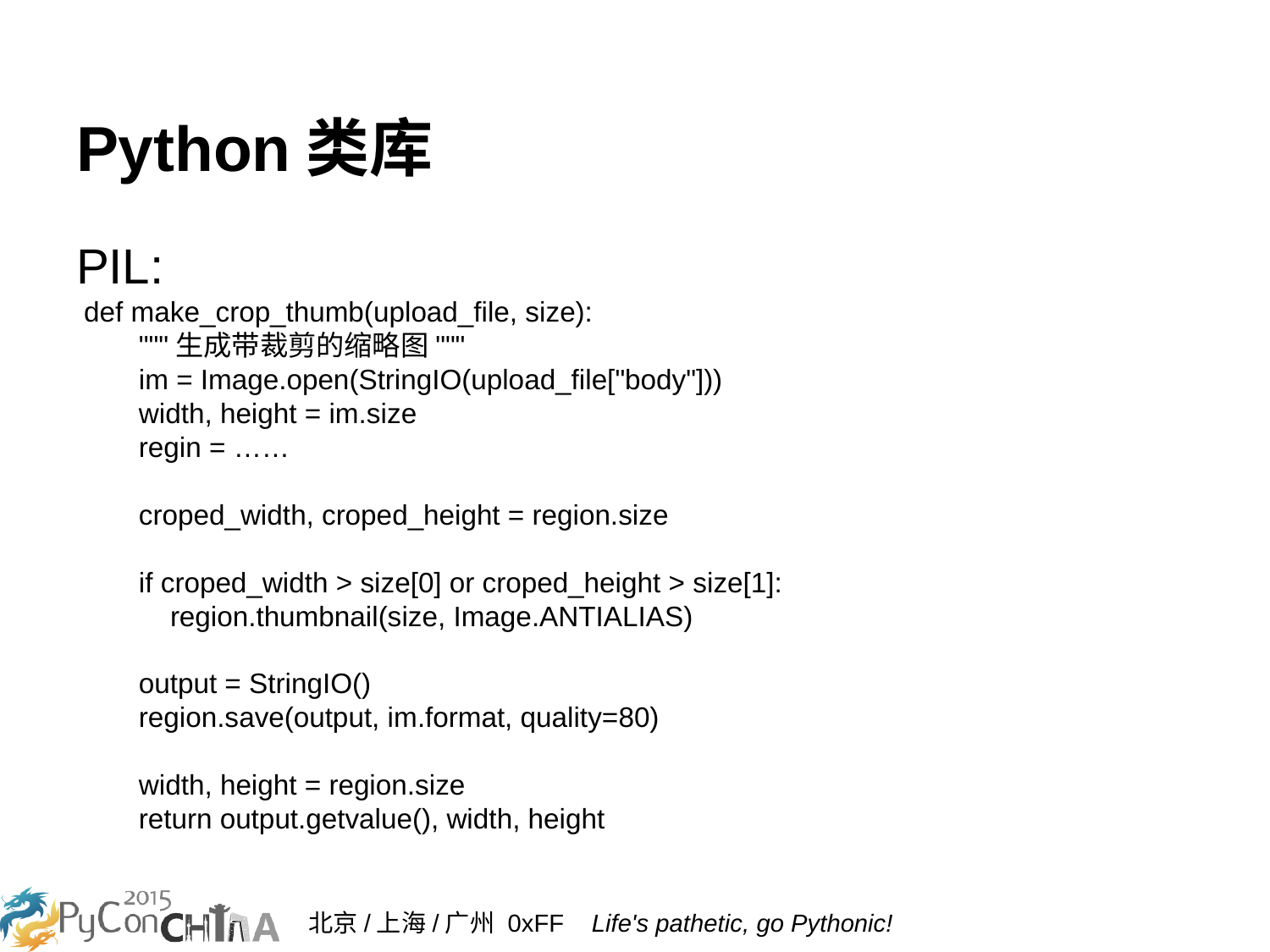

# Python类库
PIL:
 def make_crop_thumb(upload_file, size):
        """生成带裁剪的缩略图"""
        im = Image.open(StringIO(upload_file["body"]))
        width, height = im.size
        regin = ……

        croped_width, croped_height = region.size

        if croped_width > size[0] or croped_height > size[1]:
            region.thumbnail(size, Image.ANTIALIAS)

        output = StringIO()
        region.save(output, im.format, quality=80)

        width, height = region.size
        return output.getvalue(), width, height